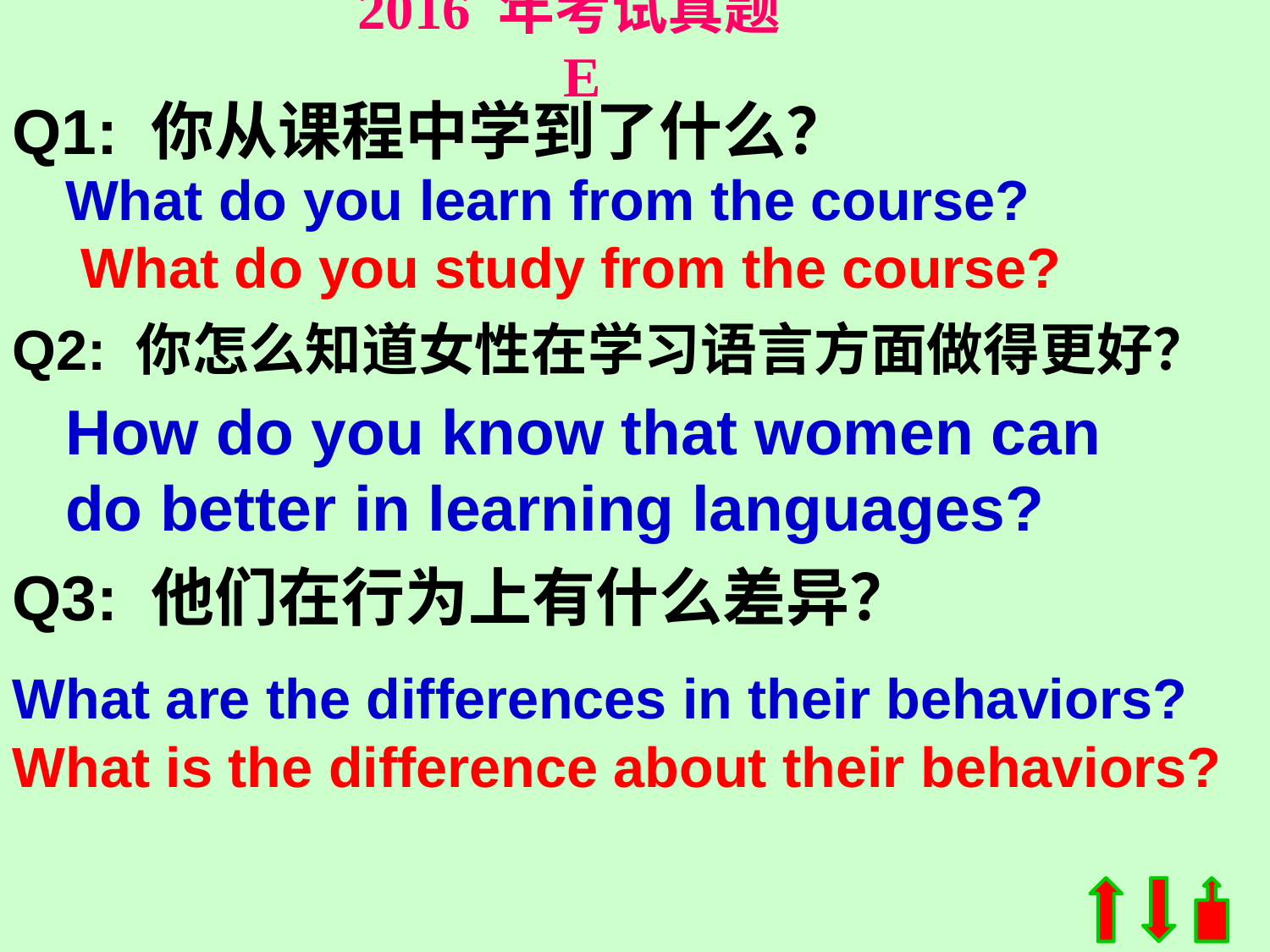

2016 年考试真题   E
Q1: 你从课程中学到了什么？
What do you learn from the course?
 What do you study from the course?
Q2: 你怎么知道女性在学习语言方面做得更好？
How do you know that women can do better in learning languages?
Q3: 他们在行为上有什么差异？
What are the differences in their behaviors?
What is the difference about their behaviors?